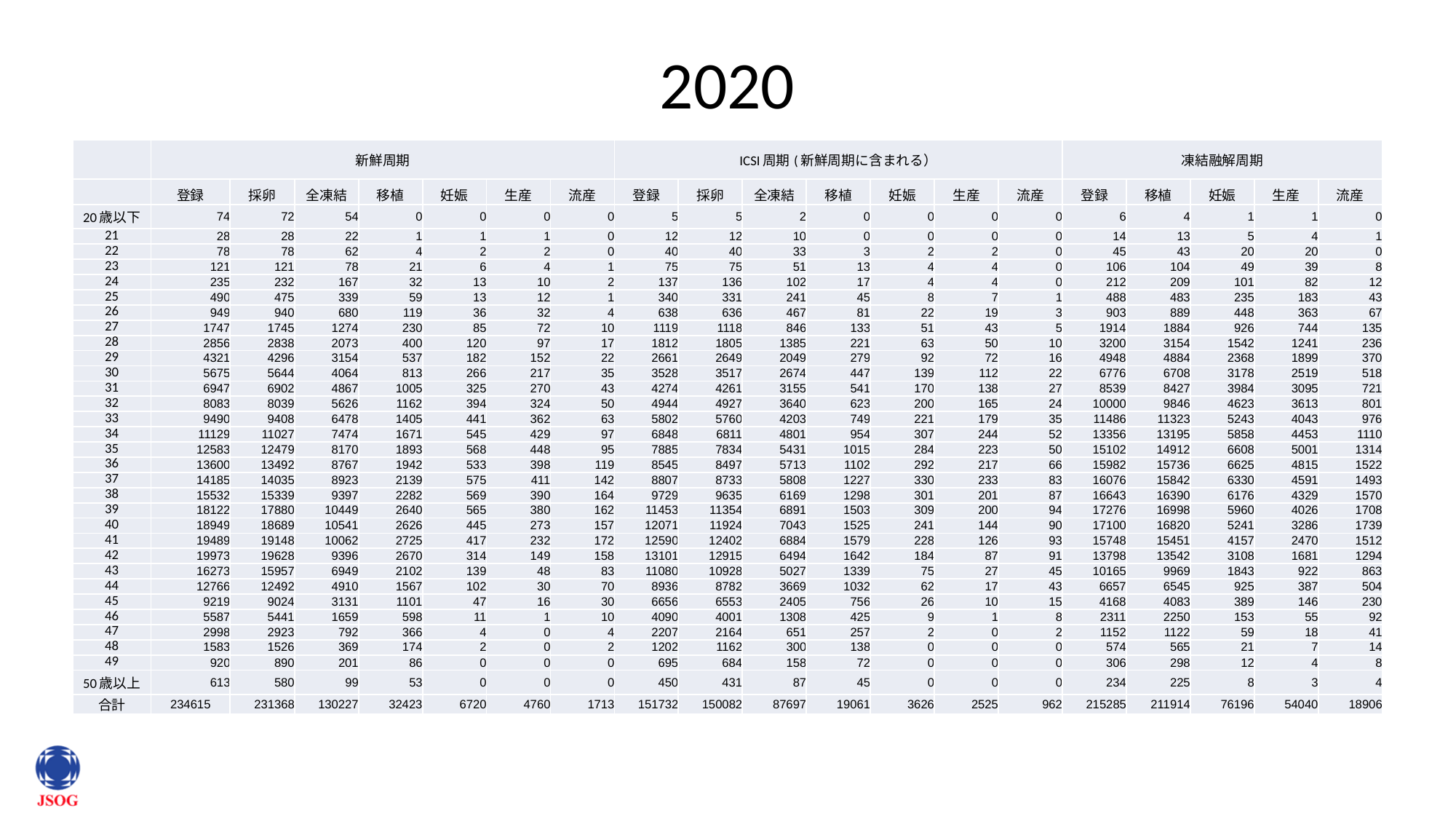

# 2020
|  | 新鮮周期 |  |  |  |  |  |  | ICSI周期(新鮮周期に含まれる） |  |  |  |  |  |  | 凍結融解周期 |  |  |  |  |
| --- | --- | --- | --- | --- | --- | --- | --- | --- | --- | --- | --- | --- | --- | --- | --- | --- | --- | --- | --- |
|  | 登録 | 採卵 | 全凍結 | 移植 | 妊娠 | 生産 | 流産 | 登録 | 採卵 | 全凍結 | 移植 | 妊娠 | 生産 | 流産 | 登録 | 移植 | 妊娠 | 生産 | 流産 |
| 20歳以下 | 74 | 72 | 54 | 0 | 0 | 0 | 0 | 5 | 5 | 2 | 0 | 0 | 0 | 0 | 6 | 4 | 1 | 1 | 0 |
| 21 | 28 | 28 | 22 | 1 | 1 | 1 | 0 | 12 | 12 | 10 | 0 | 0 | 0 | 0 | 14 | 13 | 5 | 4 | 1 |
| 22 | 78 | 78 | 62 | 4 | 2 | 2 | 0 | 40 | 40 | 33 | 3 | 2 | 2 | 0 | 45 | 43 | 20 | 20 | 0 |
| 23 | 121 | 121 | 78 | 21 | 6 | 4 | 1 | 75 | 75 | 51 | 13 | 4 | 4 | 0 | 106 | 104 | 49 | 39 | 8 |
| 24 | 235 | 232 | 167 | 32 | 13 | 10 | 2 | 137 | 136 | 102 | 17 | 4 | 4 | 0 | 212 | 209 | 101 | 82 | 12 |
| 25 | 490 | 475 | 339 | 59 | 13 | 12 | 1 | 340 | 331 | 241 | 45 | 8 | 7 | 1 | 488 | 483 | 235 | 183 | 43 |
| 26 | 949 | 940 | 680 | 119 | 36 | 32 | 4 | 638 | 636 | 467 | 81 | 22 | 19 | 3 | 903 | 889 | 448 | 363 | 67 |
| 27 | 1747 | 1745 | 1274 | 230 | 85 | 72 | 10 | 1119 | 1118 | 846 | 133 | 51 | 43 | 5 | 1914 | 1884 | 926 | 744 | 135 |
| 28 | 2856 | 2838 | 2073 | 400 | 120 | 97 | 17 | 1812 | 1805 | 1385 | 221 | 63 | 50 | 10 | 3200 | 3154 | 1542 | 1241 | 236 |
| 29 | 4321 | 4296 | 3154 | 537 | 182 | 152 | 22 | 2661 | 2649 | 2049 | 279 | 92 | 72 | 16 | 4948 | 4884 | 2368 | 1899 | 370 |
| 30 | 5675 | 5644 | 4064 | 813 | 266 | 217 | 35 | 3528 | 3517 | 2674 | 447 | 139 | 112 | 22 | 6776 | 6708 | 3178 | 2519 | 518 |
| 31 | 6947 | 6902 | 4867 | 1005 | 325 | 270 | 43 | 4274 | 4261 | 3155 | 541 | 170 | 138 | 27 | 8539 | 8427 | 3984 | 3095 | 721 |
| 32 | 8083 | 8039 | 5626 | 1162 | 394 | 324 | 50 | 4944 | 4927 | 3640 | 623 | 200 | 165 | 24 | 10000 | 9846 | 4623 | 3613 | 801 |
| 33 | 9490 | 9408 | 6478 | 1405 | 441 | 362 | 63 | 5802 | 5760 | 4203 | 749 | 221 | 179 | 35 | 11486 | 11323 | 5243 | 4043 | 976 |
| 34 | 11129 | 11027 | 7474 | 1671 | 545 | 429 | 97 | 6848 | 6811 | 4801 | 954 | 307 | 244 | 52 | 13356 | 13195 | 5858 | 4453 | 1110 |
| 35 | 12583 | 12479 | 8170 | 1893 | 568 | 448 | 95 | 7885 | 7834 | 5431 | 1015 | 284 | 223 | 50 | 15102 | 14912 | 6608 | 5001 | 1314 |
| 36 | 13600 | 13492 | 8767 | 1942 | 533 | 398 | 119 | 8545 | 8497 | 5713 | 1102 | 292 | 217 | 66 | 15982 | 15736 | 6625 | 4815 | 1522 |
| 37 | 14185 | 14035 | 8923 | 2139 | 575 | 411 | 142 | 8807 | 8733 | 5808 | 1227 | 330 | 233 | 83 | 16076 | 15842 | 6330 | 4591 | 1493 |
| 38 | 15532 | 15339 | 9397 | 2282 | 569 | 390 | 164 | 9729 | 9635 | 6169 | 1298 | 301 | 201 | 87 | 16643 | 16390 | 6176 | 4329 | 1570 |
| 39 | 18122 | 17880 | 10449 | 2640 | 565 | 380 | 162 | 11453 | 11354 | 6891 | 1503 | 309 | 200 | 94 | 17276 | 16998 | 5960 | 4026 | 1708 |
| 40 | 18949 | 18689 | 10541 | 2626 | 445 | 273 | 157 | 12071 | 11924 | 7043 | 1525 | 241 | 144 | 90 | 17100 | 16820 | 5241 | 3286 | 1739 |
| 41 | 19489 | 19148 | 10062 | 2725 | 417 | 232 | 172 | 12590 | 12402 | 6884 | 1579 | 228 | 126 | 93 | 15748 | 15451 | 4157 | 2470 | 1512 |
| 42 | 19973 | 19628 | 9396 | 2670 | 314 | 149 | 158 | 13101 | 12915 | 6494 | 1642 | 184 | 87 | 91 | 13798 | 13542 | 3108 | 1681 | 1294 |
| 43 | 16273 | 15957 | 6949 | 2102 | 139 | 48 | 83 | 11080 | 10928 | 5027 | 1339 | 75 | 27 | 45 | 10165 | 9969 | 1843 | 922 | 863 |
| 44 | 12766 | 12492 | 4910 | 1567 | 102 | 30 | 70 | 8936 | 8782 | 3669 | 1032 | 62 | 17 | 43 | 6657 | 6545 | 925 | 387 | 504 |
| 45 | 9219 | 9024 | 3131 | 1101 | 47 | 16 | 30 | 6656 | 6553 | 2405 | 756 | 26 | 10 | 15 | 4168 | 4083 | 389 | 146 | 230 |
| 46 | 5587 | 5441 | 1659 | 598 | 11 | 1 | 10 | 4090 | 4001 | 1308 | 425 | 9 | 1 | 8 | 2311 | 2250 | 153 | 55 | 92 |
| 47 | 2998 | 2923 | 792 | 366 | 4 | 0 | 4 | 2207 | 2164 | 651 | 257 | 2 | 0 | 2 | 1152 | 1122 | 59 | 18 | 41 |
| 48 | 1583 | 1526 | 369 | 174 | 2 | 0 | 2 | 1202 | 1162 | 300 | 138 | 0 | 0 | 0 | 574 | 565 | 21 | 7 | 14 |
| 49 | 920 | 890 | 201 | 86 | 0 | 0 | 0 | 695 | 684 | 158 | 72 | 0 | 0 | 0 | 306 | 298 | 12 | 4 | 8 |
| 50歳以上 | 613 | 580 | 99 | 53 | 0 | 0 | 0 | 450 | 431 | 87 | 45 | 0 | 0 | 0 | 234 | 225 | 8 | 3 | 4 |
| 合計 | 234615 | 231368 | 130227 | 32423 | 6720 | 4760 | 1713 | 151732 | 150082 | 87697 | 19061 | 3626 | 2525 | 962 | 215285 | 211914 | 76196 | 54040 | 18906 |